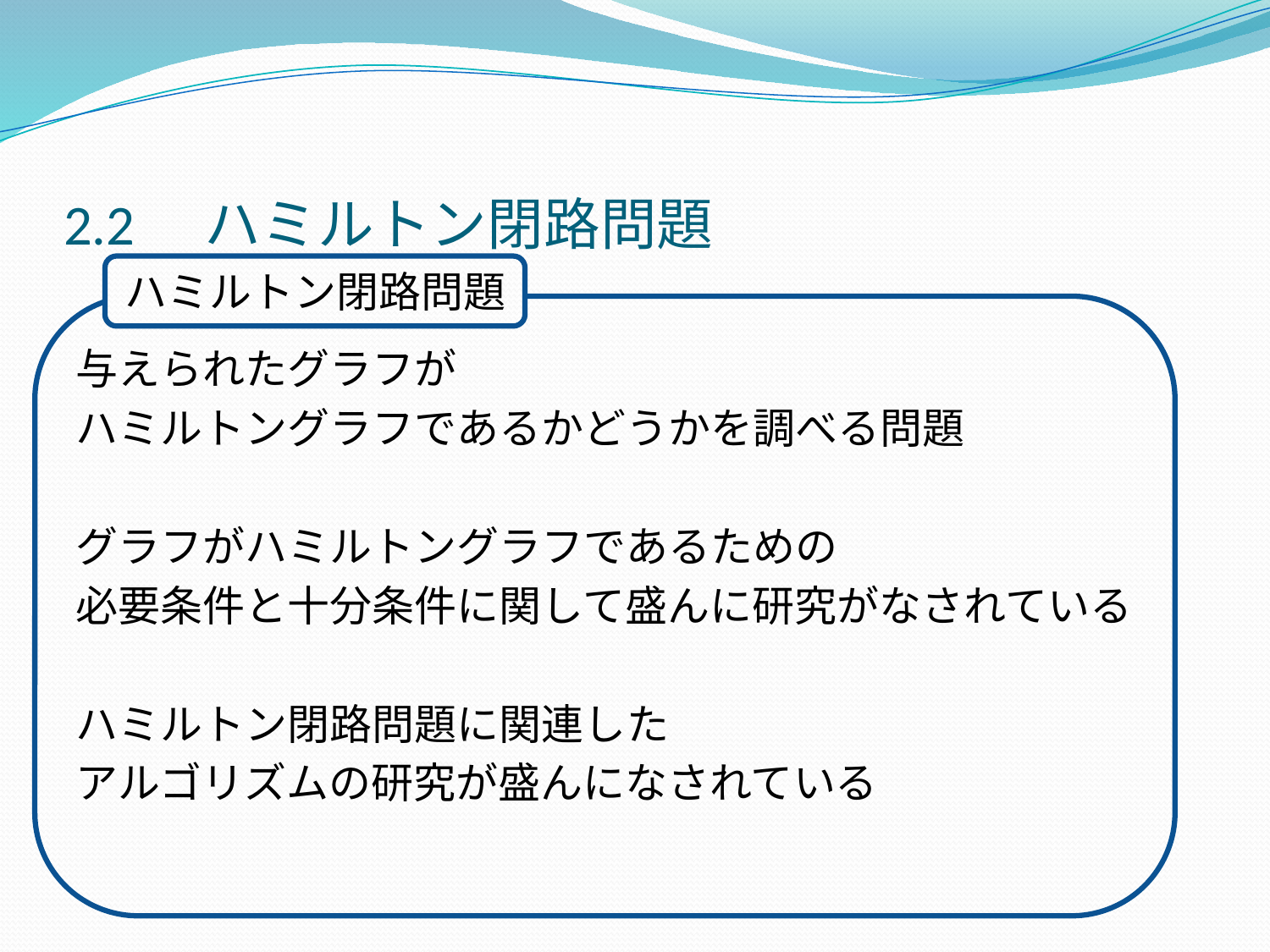

2.2　ハミルトン閉路問題
ハミルトン閉路問題

与えられたグラフが
ハミルトングラフであるかどうかを調べる問題

グラフがハミルトングラフであるための
必要条件と十分条件に関して盛んに研究がなされている

ハミルトン閉路問題に関連した
アルゴリズムの研究が盛んになされている

#